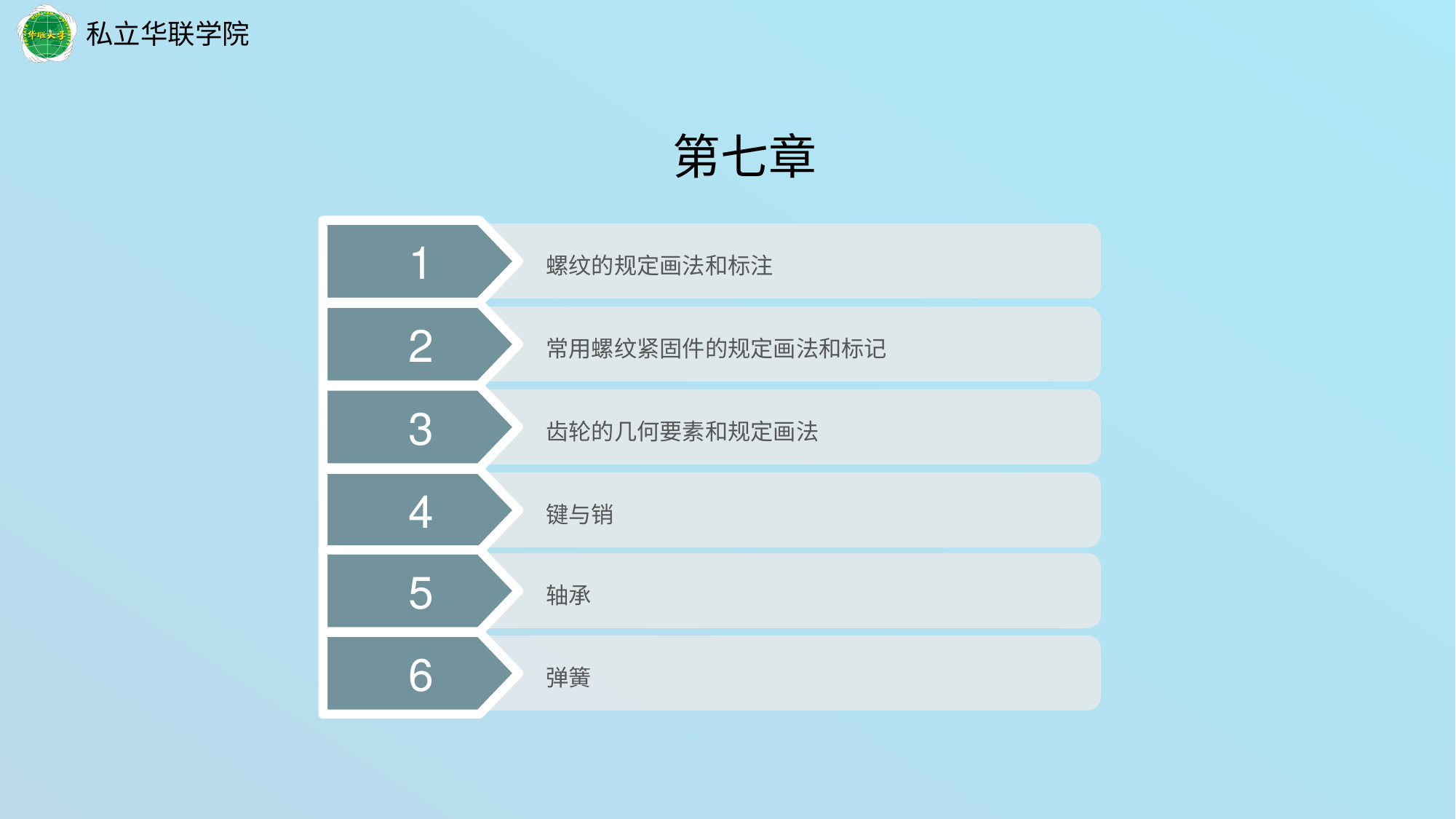

第七章
1
    螺纹的规定画法和标注
2
    常用螺纹紧固件的规定画法和标记
3
    齿轮的几何要素和规定画法
4
    键与销
5
    轴承
6
    弹簧